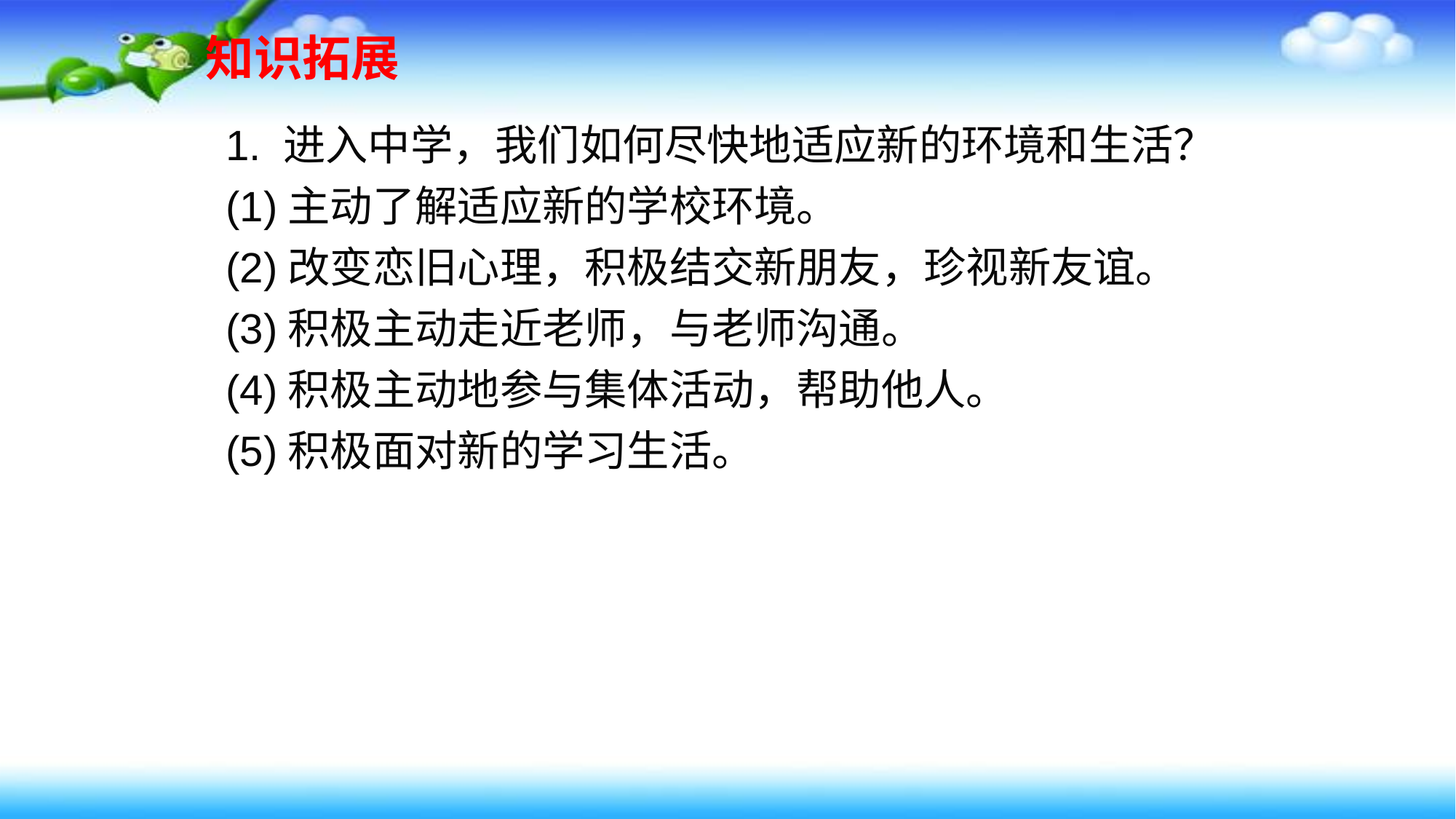

知识拓展

1. 进入中学，我们如何尽快地适应新的环境和生活？
(1)主动了解适应新的学校环境。
(2)改变恋旧心理，积极结交新朋友，珍视新友谊。
(3)积极主动走近老师，与老师沟通。
(4)积极主动地参与集体活动，帮助他人。
(5)积极面对新的学习生活。